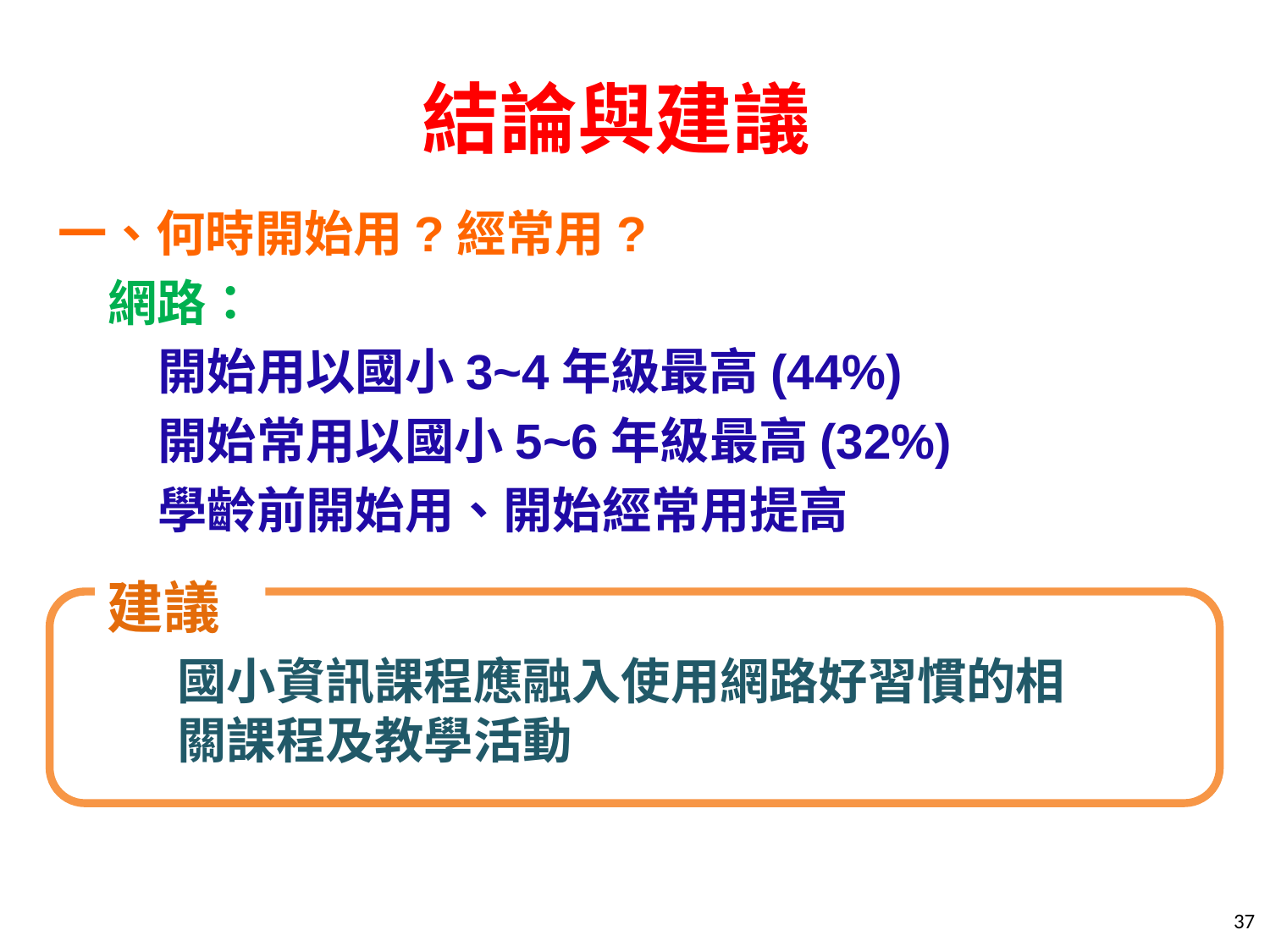

# 結論與建議
一、何時開始用?經常用?
網路：
開始用以國小3~4年級最高(44%)
開始常用以國小5~6年級最高(32%)
學齡前開始用、開始經常用提高
建議

國小資訊課程應融入使用網路好習慣的相關課程及教學活動
37